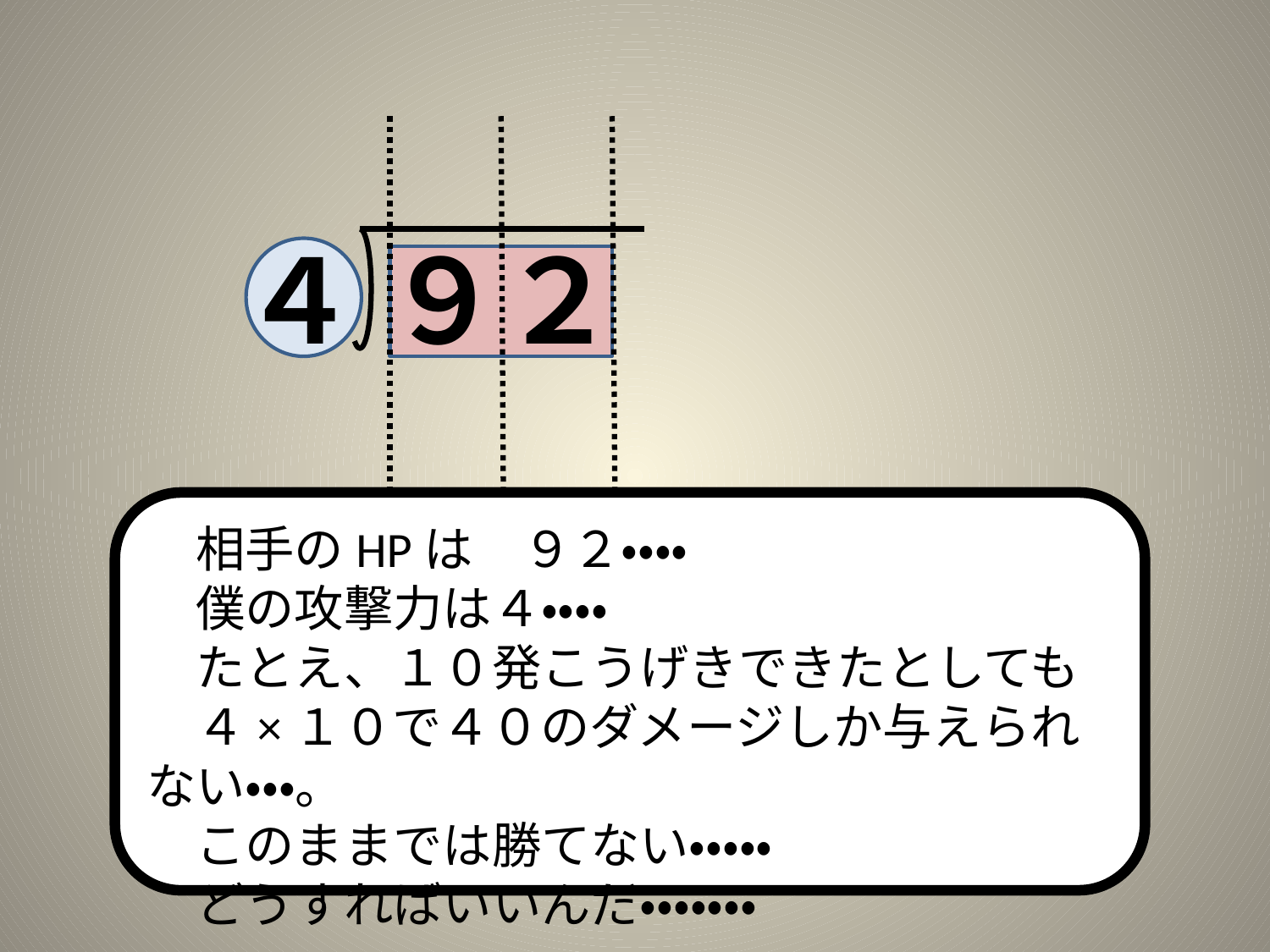

４
９
２

　相手のHPは　９２・・・・
　僕の攻撃力は４・・・・
　たとえ、１０発こうげきできたとしても
　４×１０で４０のダメージしか与えられない・・・。
　このままでは勝てない・・・・・
　どうすればいいんだ・・・・・・・